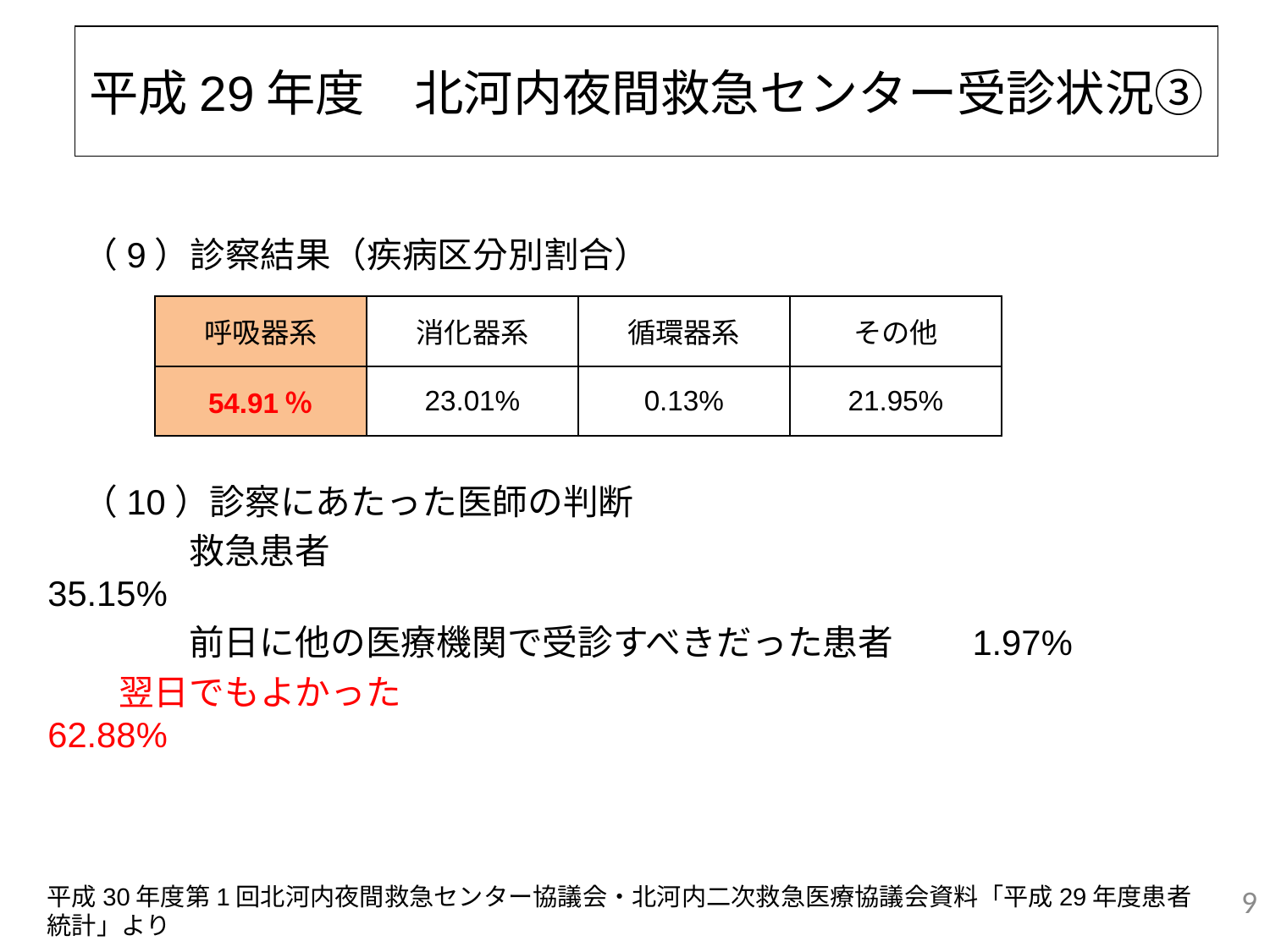

# 平成29年度　北河内夜間救急センター受診状況③
　（9）診察結果（疾病区分別割合）

　（10）診察にあたった医師の判断
　　　　救急患者　　　　　　　　　　　　　　　　　　　　　　35.15%
　　　　前日に他の医療機関で受診すべきだった患者　　1.97%
        翌日でもよかった　　　　　　　　　　　　　　　　　　62.88%

| 呼吸器系 | 消化器系 | 循環器系 | その他 |
| --- | --- | --- | --- |
| 54.91％ | 23.01% | 0.13% | 21.95% |
平成30年度第1回北河内夜間救急センター協議会・北河内二次救急医療協議会資料「平成29年度患者統計」より
9